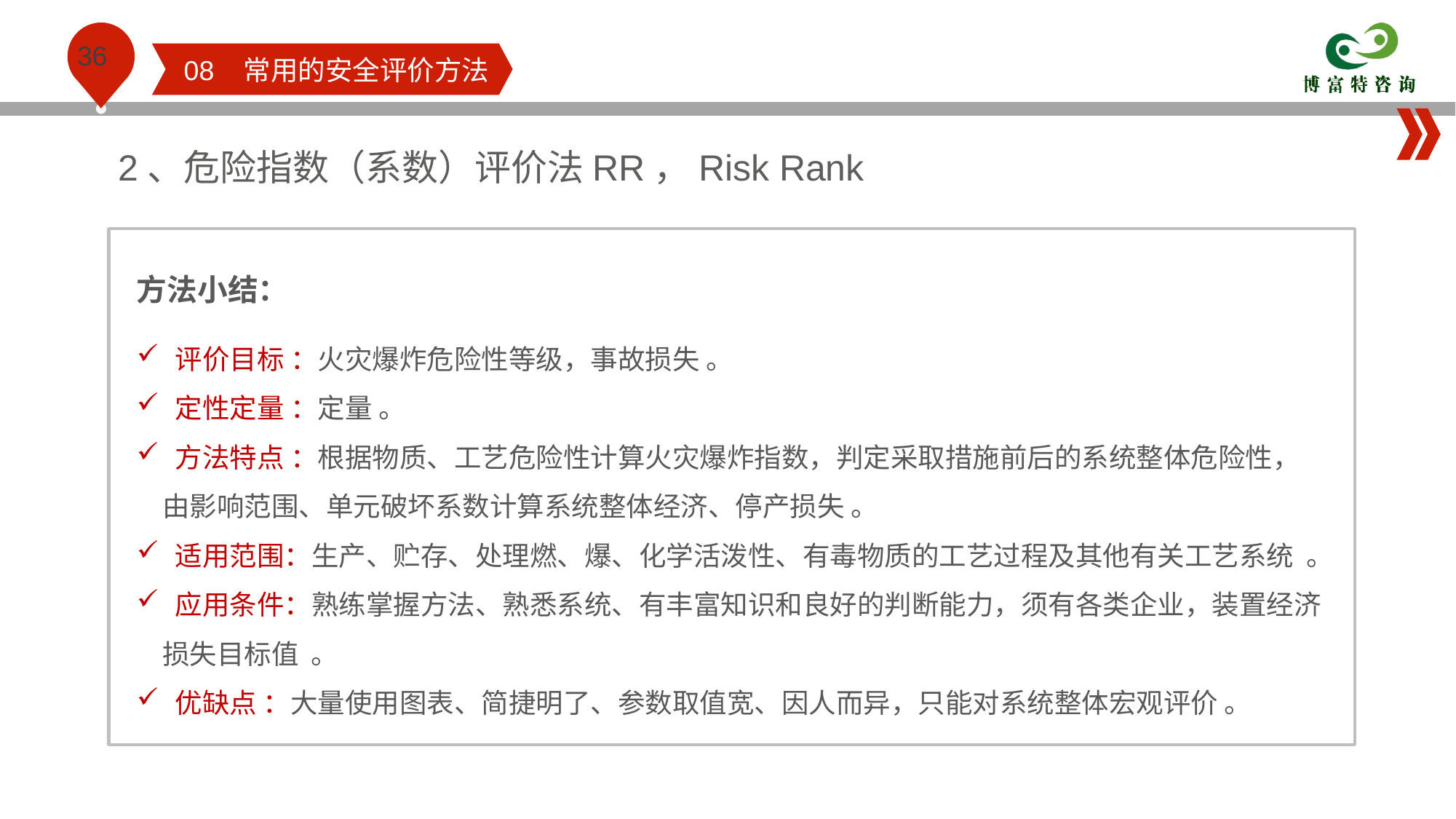

08   常用的安全评价方法
2、危险指数（系数）评价法RR，Risk Rank

方法小结：
 评价目标 ：火灾爆炸危险性等级，事故损失 。
 定性定量 ：定量 。
 方法特点 ：根据物质、工艺危险性计算火灾爆炸指数，判定采取措施前后的系统整体危险性，由影响范围、单元破坏系数计算系统整体经济、停产损失 。
 适用范围：生产、贮存、处理燃、爆、化学活泼性、有毒物质的工艺过程及其他有关工艺系统  。
 应用条件：熟练掌握方法、熟悉系统、有丰富知识和良好的判断能力，须有各类企业，装置经济损失目标值  。
 优缺点 ：大量使用图表、简捷明了、参数取值宽、因人而异，只能对系统整体宏观评价 。